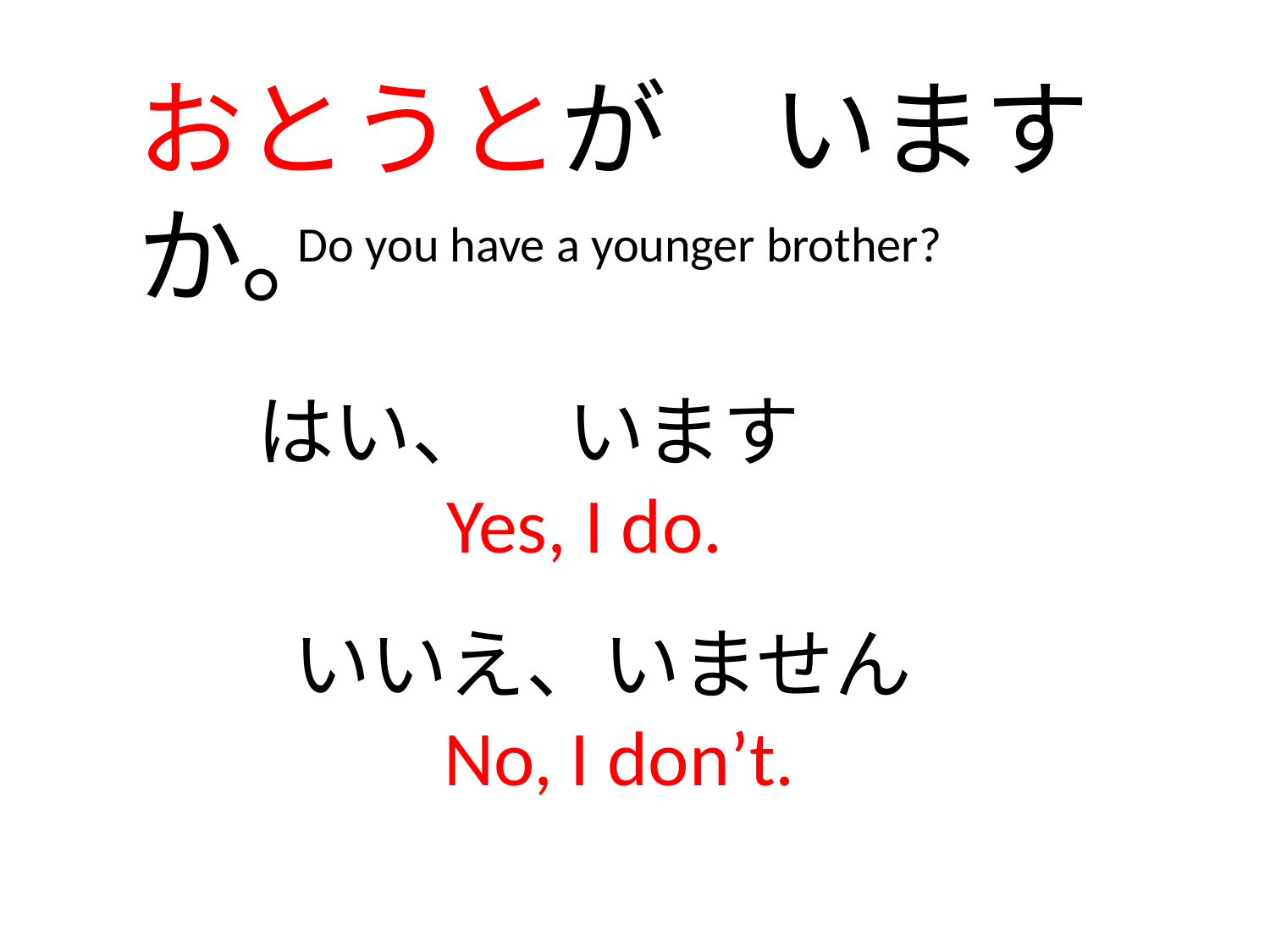

おとうとが　いますか。
Do you have a younger brother?
はい、　います
Yes, I do.

いいえ、いません
No, I don’t.